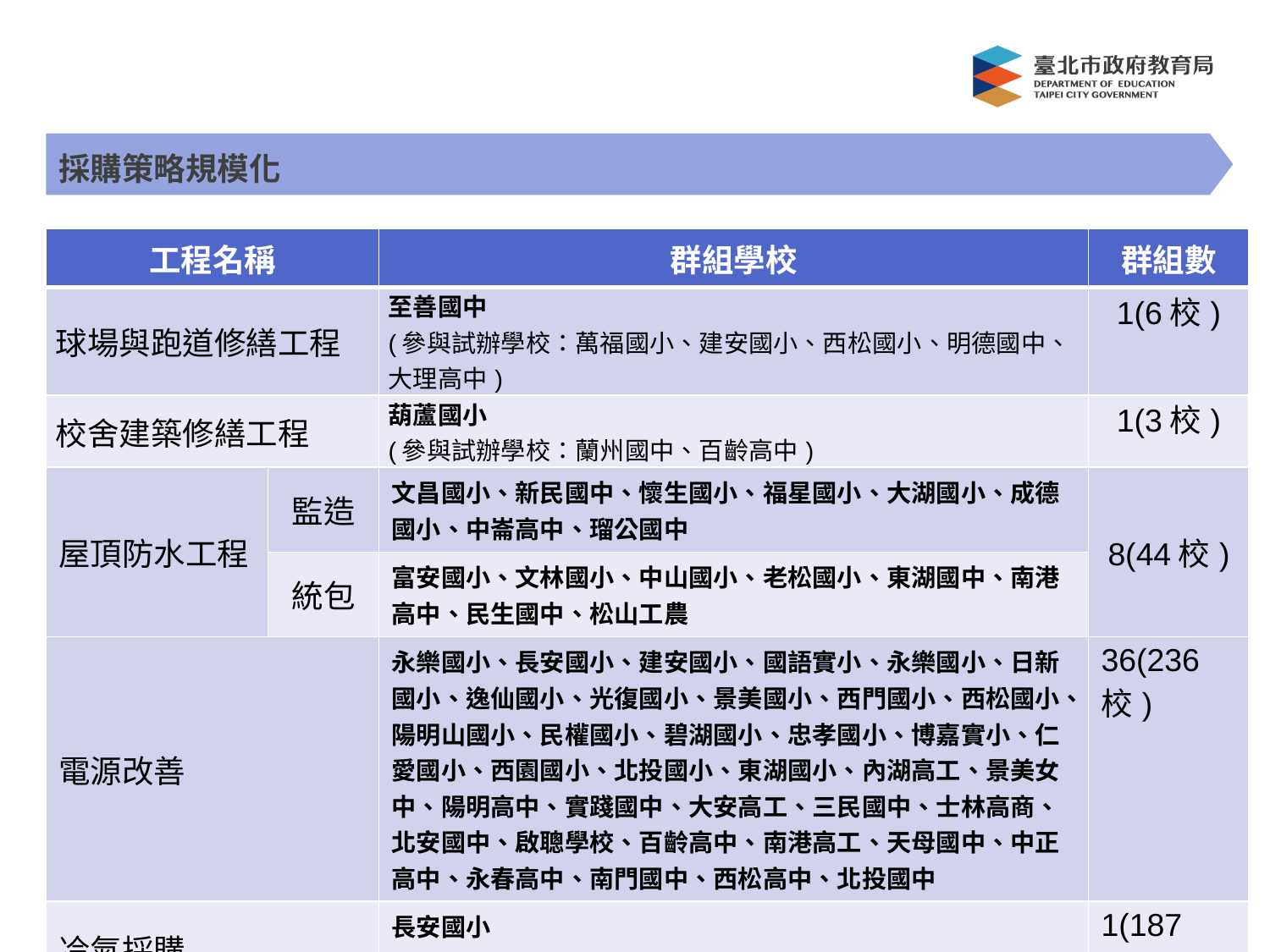

採購策略規模化
| 工程名稱 |  | 群組學校 | 群組數 |
| --- | --- | --- | --- |
| 球場與跑道修繕工程 |  | 至善國中 (參與試辦學校：萬福國小、建安國小、西松國小、明德國中、大理高中) | 1(6校) |
| 校舍建築修繕工程 |  | 葫蘆國小 (參與試辦學校：蘭州國中、百齡高中) | 1(3校) |
| 屋頂防水工程 | 監造 | 文昌國小、新民國中、懷生國小、福星國小、大湖國小、成德國小、中崙高中、瑠公國中 | 8(44校) |
|  | 統包 | 富安國小、文林國小、中山國小、老松國小、東湖國中、南港高中、民生國中、松山工農 |  |
| 電源改善 |  | 永樂國小、長安國小、建安國小、國語實小、永樂國小、日新國小、逸仙國小、光復國小、景美國小、西門國小、西松國小、陽明山國小、民權國小、碧湖國小、忠孝國小、博嘉實小、仁愛國小、西園國小、北投國小、東湖國小、內湖高工、景美女中、陽明高中、實踐國中、大安高工、三民國中、士林高商、 北安國中、啟聰學校、百齡高中、南港高工、天母國中、中正高中、永春高中、南門國中、西松高中、北投國中 | 36(236校) |
| 冷氣採購 |  | 長安國小 | 1(187校) |
5